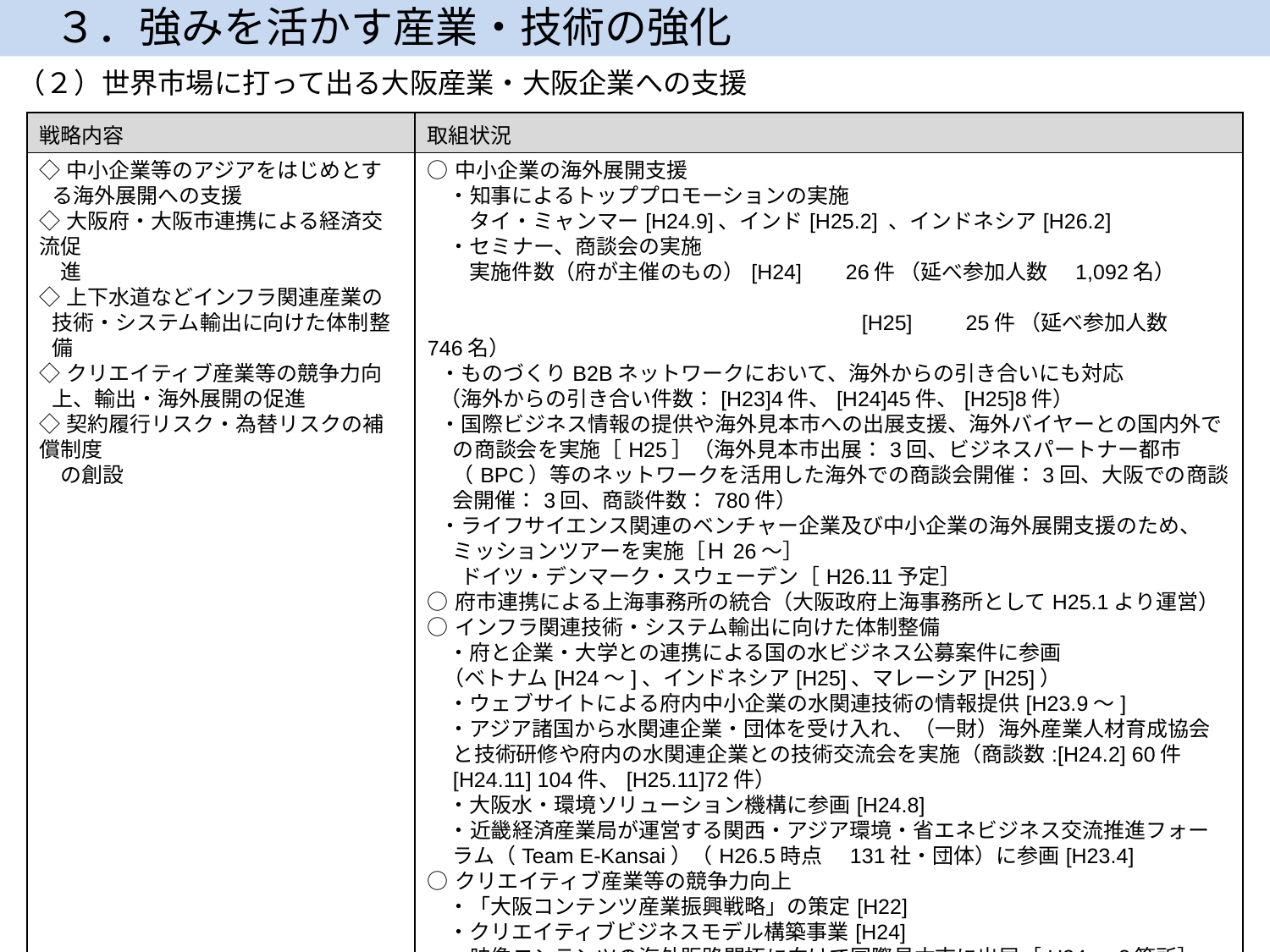

３．強みを活かす産業・技術の強化
（２）世界市場に打って出る大阪産業・大阪企業への支援
| 戦略内容 | 取組状況 |
| --- | --- |
| ◇中小企業等のアジアをはじめとする海外展開への支援 ◇大阪府・大阪市連携による経済交流促 　進 ◇上下水道などインフラ関連産業の技術・システム輸出に向けた体制整備 ◇クリエイティブ産業等の競争力向上、輸出・海外展開の促進 ◇契約履行リスク・為替リスクの補償制度 　の創設 | ○中小企業の海外展開支援 　・知事によるトッププロモーションの実施 　　タイ・ミャンマー[H24.9]、インド[H25.2] 、インドネシア[H26.2]　 　・セミナー、商談会の実施 　　実施件数（府が主催のもの）[H24] 　26件 （延べ参加人数　1,092名）　　　　　　　 　　　　　　　　　　　　　　　　　　　　 [H25]　　25件 （延べ参加人数　　746名） ・ものづくりB2Bネットワークにおいて、海外からの引き合いにも対応 （海外からの引き合い件数：[H23]4件、[H24]45件、[H25]8件） ・国際ビジネス情報の提供や海外見本市への出展支援、海外バイヤーとの国内外での商談会を実施［H25］（海外見本市出展：3回、ビジネスパートナー都市（BPC）等のネットワークを活用した海外での商談会開催：3回、大阪での商談会開催：3回、商談件数：780件） ・ライフサイエンス関連のベンチャー企業及び中小企業の海外展開支援のため、ミッションツアーを実施［Ｈ26～］ 　ドイツ・デンマーク・スウェーデン［H26.11予定］ ○府市連携による上海事務所の統合（大阪政府上海事務所としてH25.1より運営） ○インフラ関連技術・システム輸出に向けた体制整備 　・府と企業・大学との連携による国の水ビジネス公募案件に参画 （ベトナム[H24～]、インドネシア[H25]、マレーシア[H25]） 　・ウェブサイトによる府内中小企業の水関連技術の情報提供[H23.9～] 　・アジア諸国から水関連企業・団体を受け入れ、（一財）海外産業人材育成協会と技術研修や府内の水関連企業との技術交流会を実施（商談数:[H24.2] 60件　[H24.11] 104件、[H25.11]72件） 　・大阪水・環境ソリューション機構に参画[H24.8] 　・近畿経済産業局が運営する関西・アジア環境・省エネビジネス交流推進フォーラム（Team E-Kansai）（H26.5時点　131社・団体）に参画[H23.4] ○クリエイティブ産業等の競争力向上 　・「大阪コンテンツ産業振興戦略」の策定[H22] 　・クリエイティブビジネスモデル構築事業[H24] 　・映像コンテンツの海外販路開拓に向けて国際見本市に出展［H24、2箇所］ |